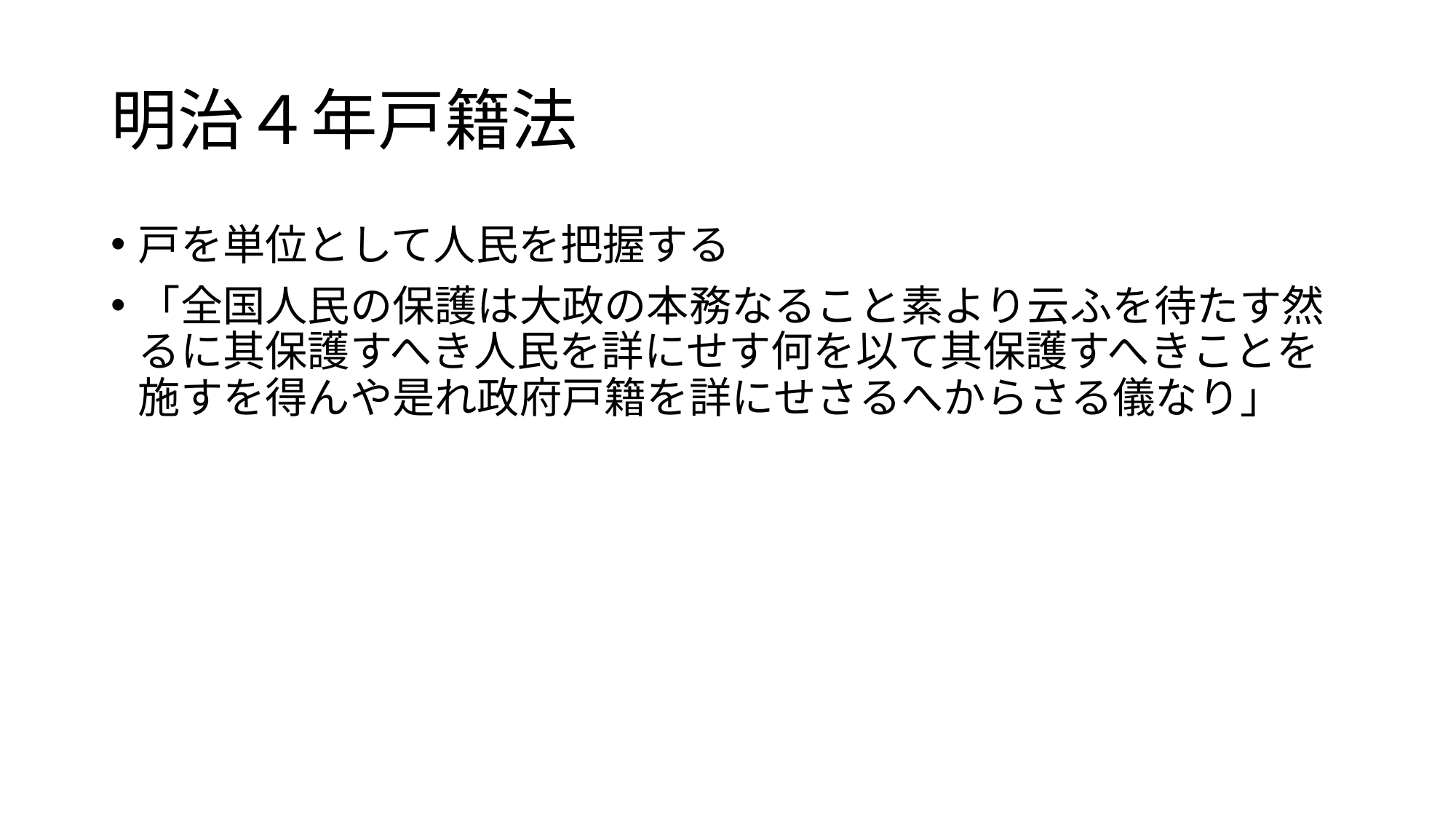

# 明治４年戸籍法
戸を単位として人民を把握する
「全国人民の保護は大政の本務なること素より云ふを待たす然るに其保護すへき人民を詳にせす何を以て其保護すへきことを施すを得んや是れ政府戸籍を詳にせさるへからさる儀なり」